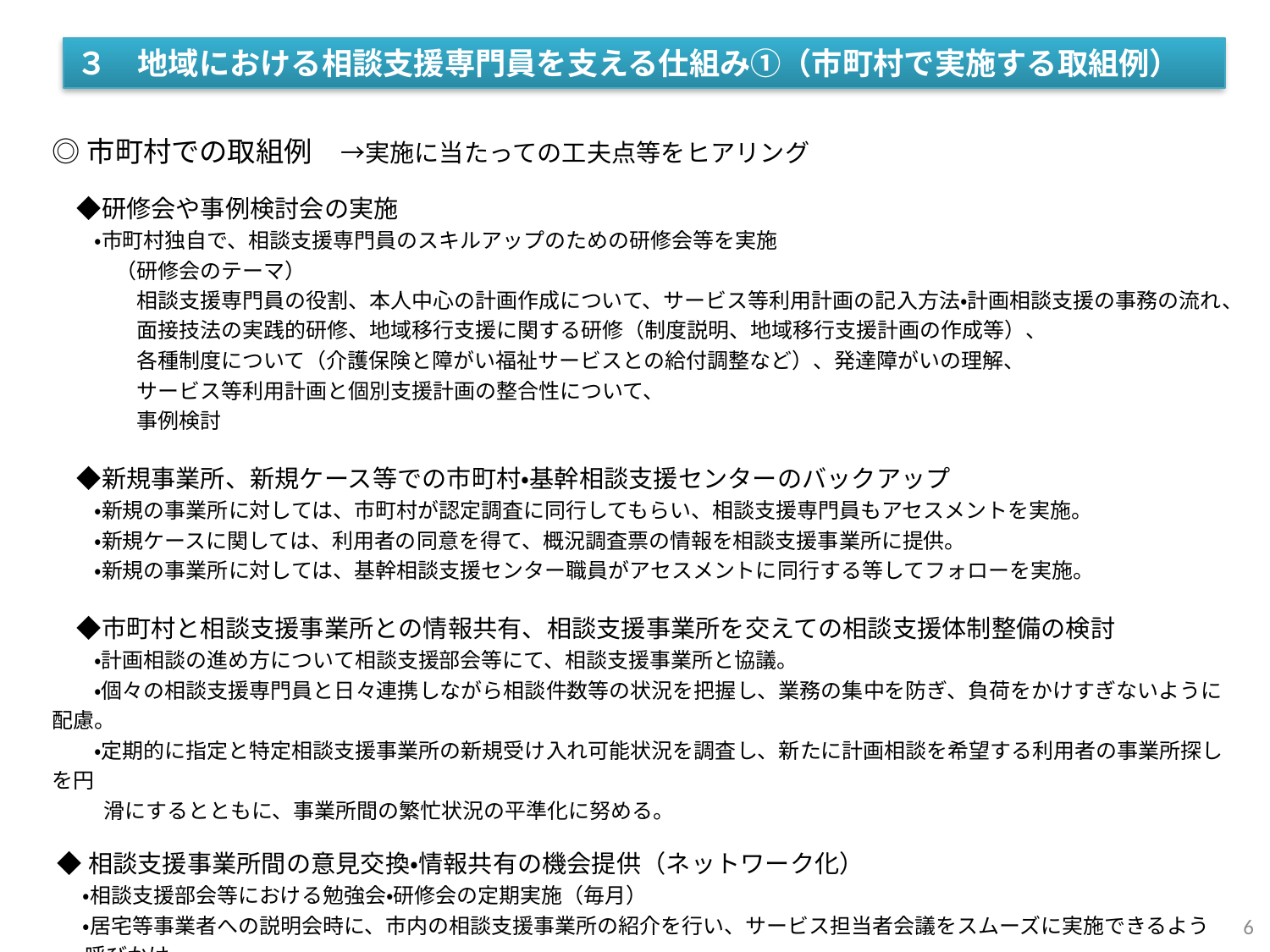

３　地域における相談支援専門員を支える仕組み①（市町村で実施する取組例）

◎市町村での取組例　→実施に当たっての工夫点等をヒアリング

　◆研修会や事例検討会の実施
　　・市町村独自で、相談支援専門員のスキルアップのための研修会等を実施
　　　（研修会のテーマ）
　　　　相談支援専門員の役割、本人中心の計画作成について、サービス等利用計画の記入方法・計画相談支援の事務の流れ、
　　　　面接技法の実践的研修、地域移行支援に関する研修（制度説明、地域移行支援計画の作成等）、
　　　　各種制度について（介護保険と障がい福祉サービスとの給付調整など）、発達障がいの理解、
　　　　サービス等利用計画と個別支援計画の整合性について、
　　　　事例検討

　◆新規事業所、新規ケース等での市町村・基幹相談支援センターのバックアップ
　　・新規の事業所に対しては、市町村が認定調査に同行してもらい、相談支援専門員もアセスメントを実施。
　　・新規ケースに関しては、利用者の同意を得て、概況調査票の情報を相談支援事業所に提供。
　　・新規の事業所に対しては、基幹相談支援センター職員がアセスメントに同行する等してフォローを実施。

　◆市町村と相談支援事業所との情報共有、相談支援事業所を交えての相談支援体制整備の検討
　　・計画相談の進め方について相談支援部会等にて、相談支援事業所と協議。
　　・個々の相談支援専門員と日々連携しながら相談件数等の状況を把握し、業務の集中を防ぎ、負荷をかけすぎないように配慮。
　　・定期的に指定と特定相談支援事業所の新規受け入れ可能状況を調査し、新たに計画相談を希望する利用者の事業所探しを円
　　  滑にするとともに、事業所間の繁忙状況の平準化に努める。

 ◆相談支援事業所間の意見交換・情報共有の機会提供（ネットワーク化）
 　・相談支援部会等における勉強会・研修会の定期実施（毎月）
 　・居宅等事業者への説明会時に、市内の相談支援事業所の紹介を行い、サービス担当者会議をスムーズに実施できるよう
      呼びかけ
6